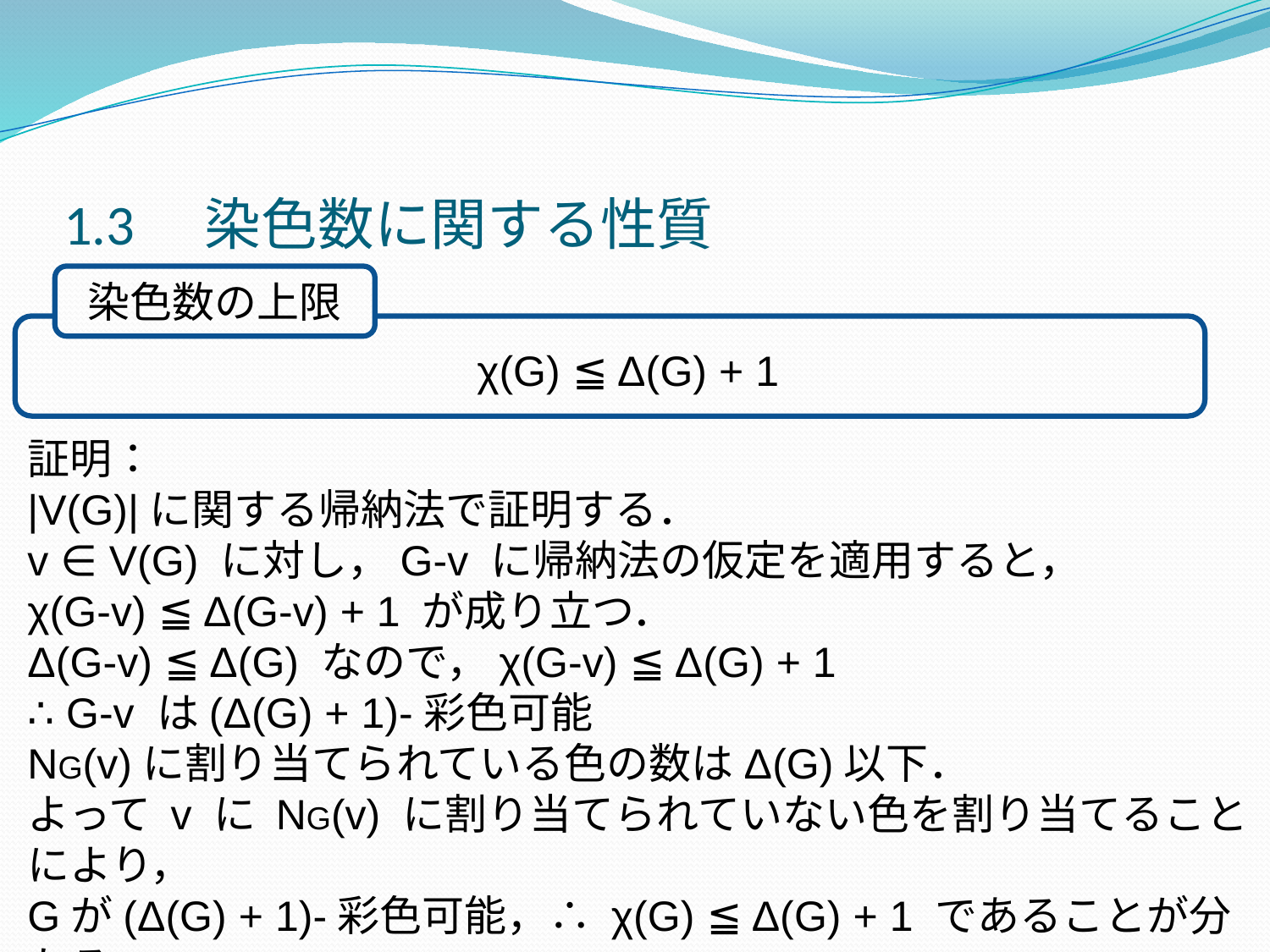

# 1.3　染色数に関する性質

染色数の上限

                                    χ(G) ≦ Δ(G) + 1

証明：
|V(G)|に関する帰納法で証明する．
v ∈ V(G) に対し，G-v に帰納法の仮定を適用すると，
χ(G-v) ≦ Δ(G-v) + 1 が成り立つ．
Δ(G-v) ≦ Δ(G) なので，χ(G-v) ≦ Δ(G) + 1
∴ G-v は(Δ(G) + 1)-彩色可能
NG(v)に割り当てられている色の数はΔ(G)以下．
よって v に NG(v) に割り当てられていない色を割り当てることにより，
Gが(Δ(G) + 1)-彩色可能，∴ χ(G) ≦ Δ(G) + 1 であることが分かる．
　　　　　　　　　　　　　　　　　　　　　　　　　　　　　　　　　　　　　　　　　□